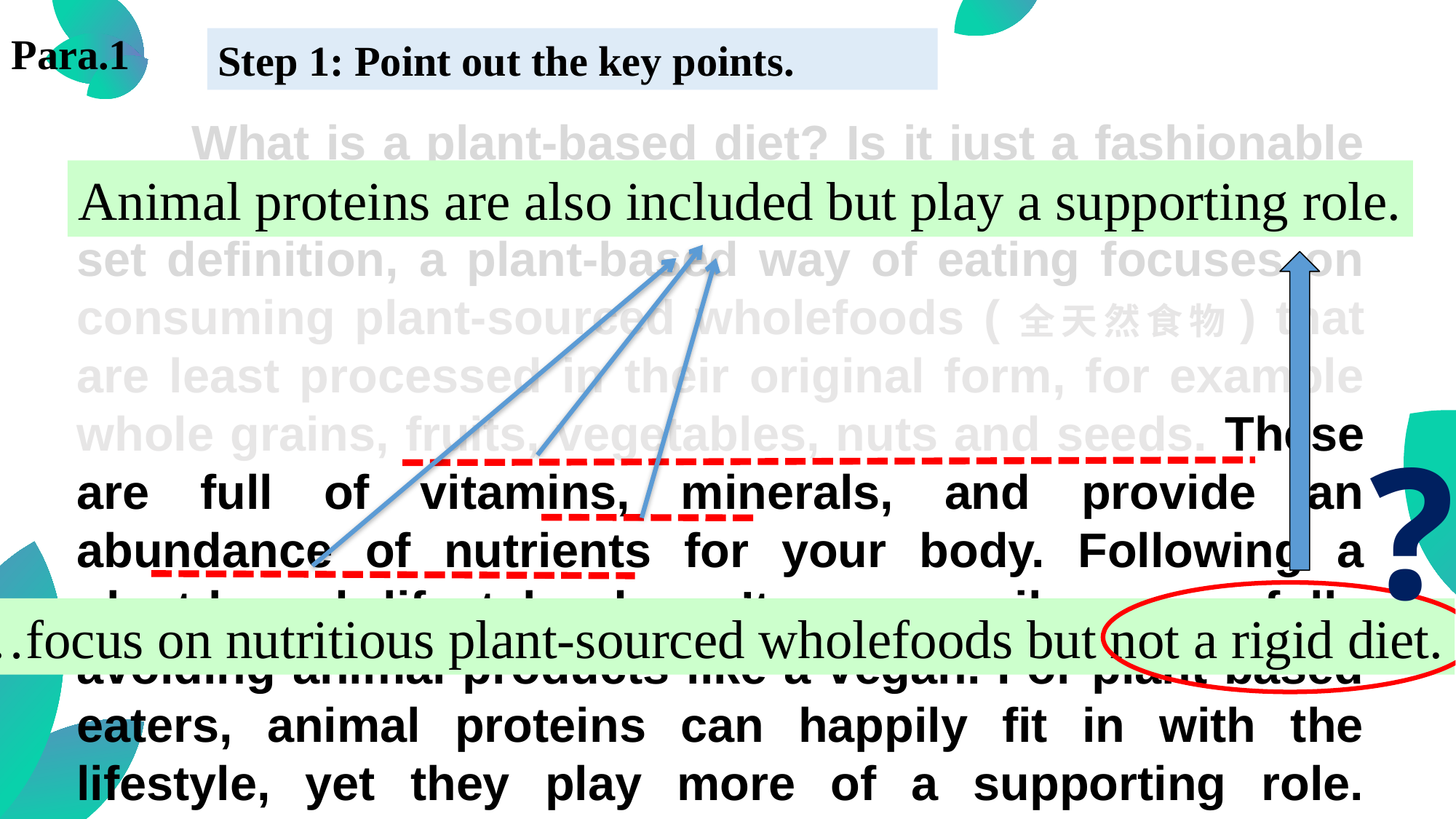

Para.1
Step 1: Point out the key points.
       What is a plant-based diet? Is it just a fashionable new term for a “vegan (严格素食主义者)”? While there is no set definition, a plant-based way of eating focuses on consuming plant-sourced wholefoods (全天然食物) that are least processed in their original form, for example whole grains, fruits, vegetables, nuts and seeds. These are full of vitamins, minerals, and provide an abundance of nutrients for your body. Following a plant-based lifestyle doesn’t necessarily mean fully avoiding animal products like a vegan. For plant-based eaters, animal proteins can happily fit in with the lifestyle, yet they play more of a supporting role. Overall, “plant-based” is more of a broad and flexible way of thinking about nutrition rather than a rigid (严格的，不变的) diet. With a plant-based diet, the focus is on simple, nutritious wholefoods.
Animal proteins are also included but play a supporting role.

?

…focus on nutritious plant-sourced wholefoods but not a rigid diet.